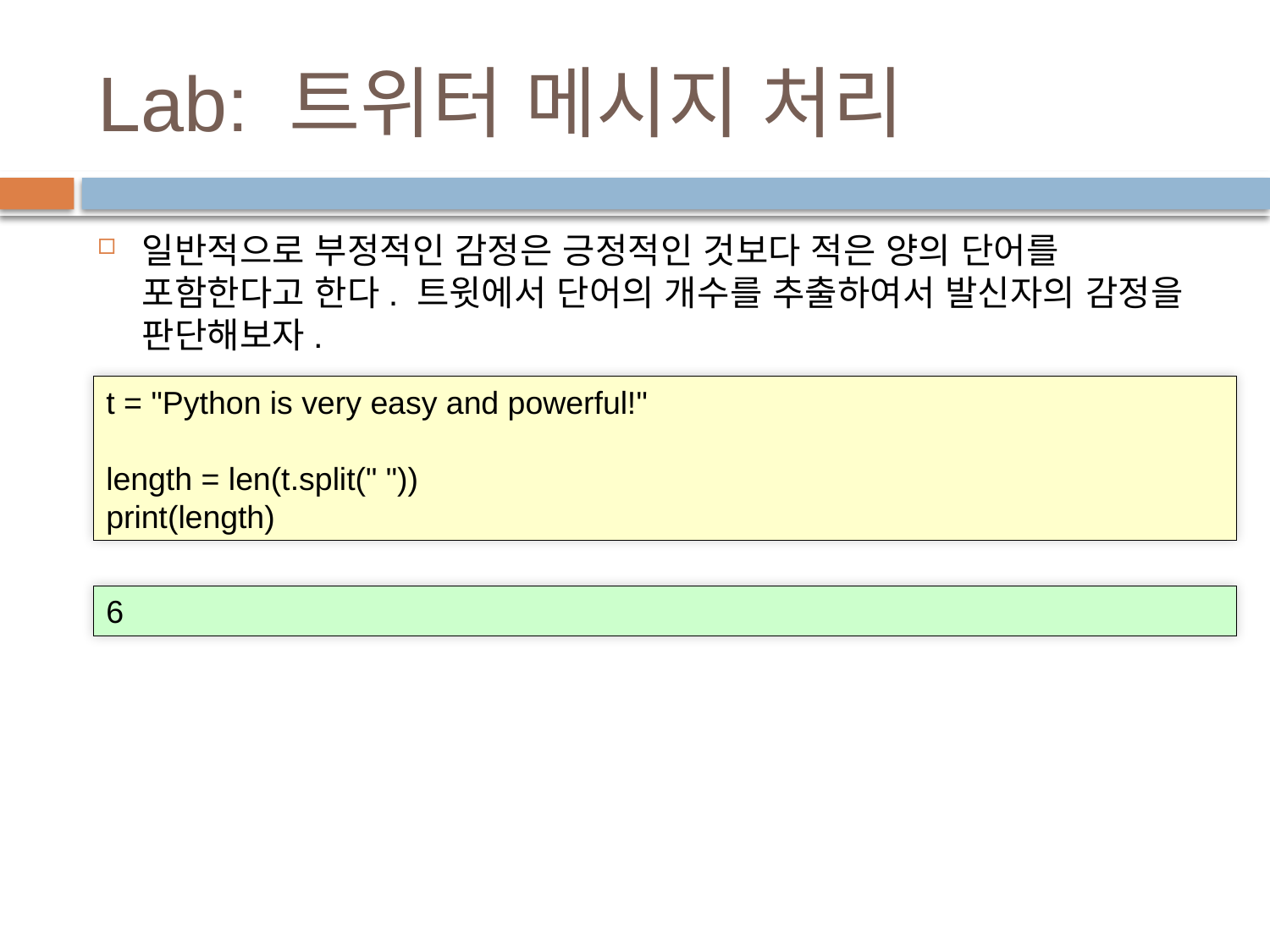

# Lab: 트위터 메시지 처리
일반적으로 부정적인 감정은 긍정적인 것보다 적은 양의 단어를 포함한다고 한다. 트윗에서 단어의 개수를 추출하여서 발신자의 감정을 판단해보자.
t = "Python is very easy and powerful!"

length = len(t.split(" "))
print(length)
6